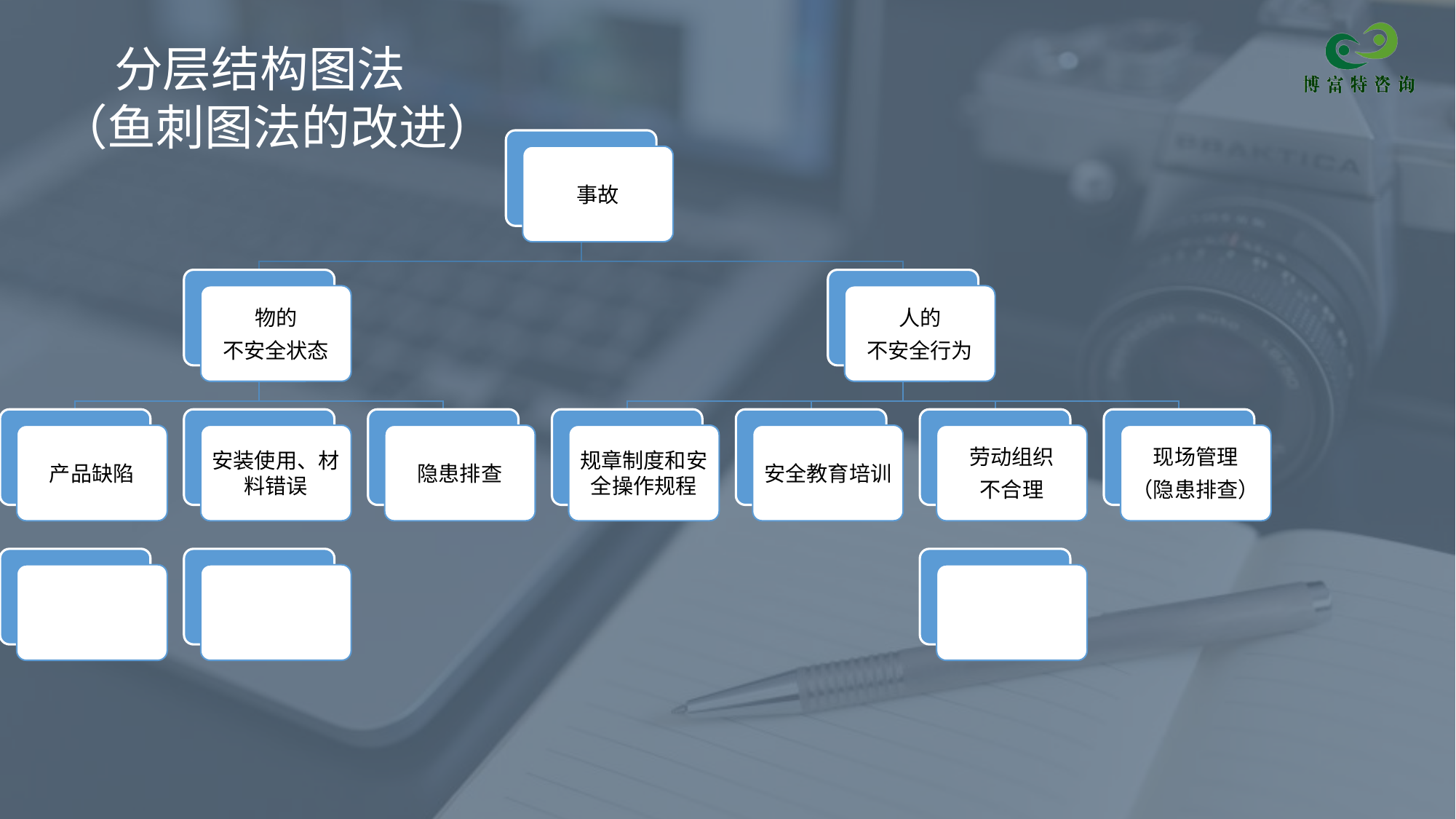

分层结构图法
（鱼刺图法的改进）
事故
物的
不安全状态
产品缺陷

安装使用、材料错误

隐患排查
人的
不安全行为
规章制度和安全操作规程
安全教育培训
劳动组织
不合理

现场管理
（隐患排查）